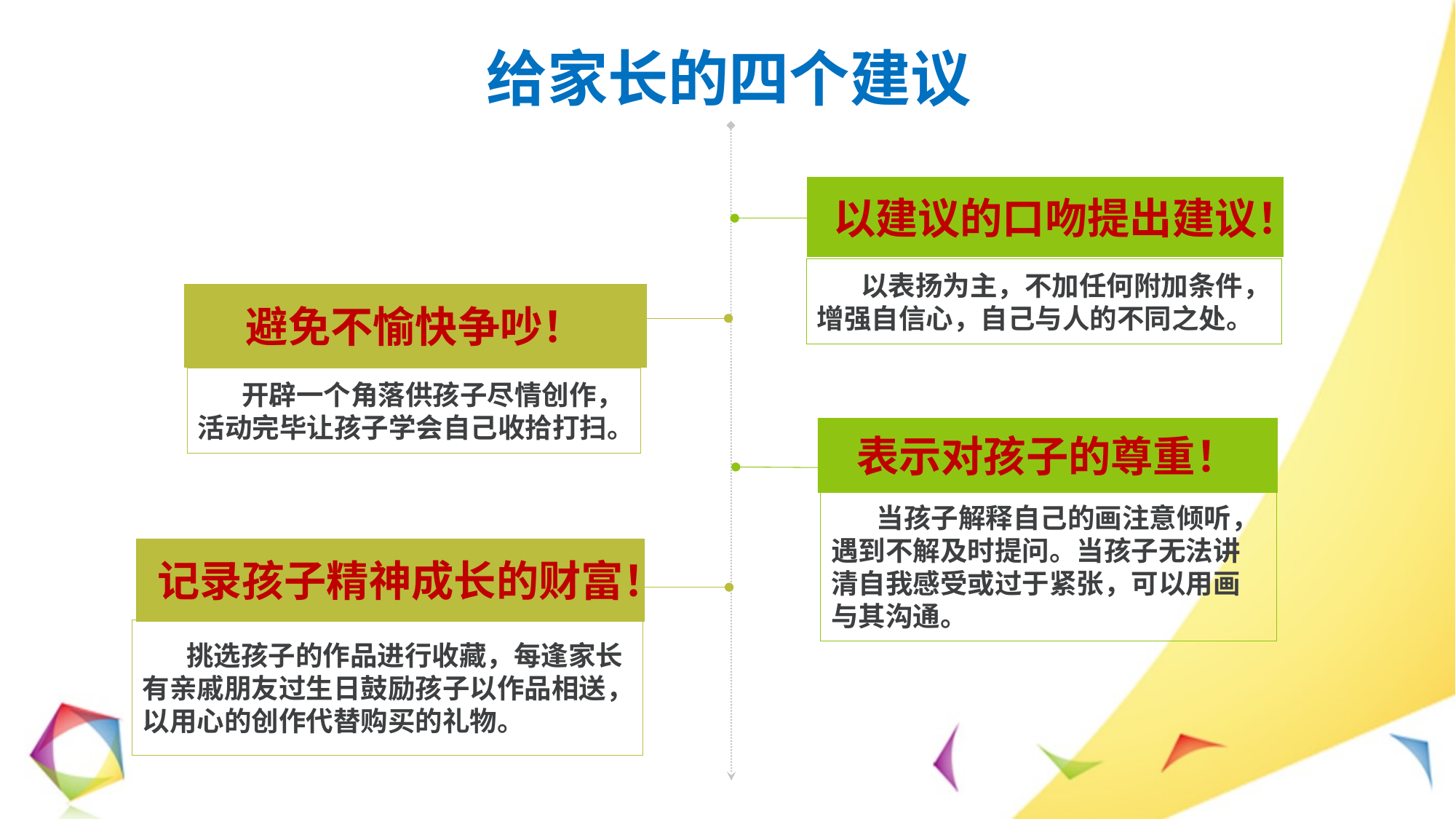

# 给家长的四个建议
以建议的口吻提出建议！
       以表扬为主，不加任何附加条件，增强自信心，自己与人的不同之处。
避免不愉快争吵！
       开辟一个角落供孩子尽情创作，活动完毕让孩子学会自己收拾打扫。
表示对孩子的尊重！
       当孩子解释自己的画注意倾听，遇到不解及时提问。当孩子无法讲清自我感受或过于紧张，可以用画与其沟通。
记录孩子精神成长的财富！
       挑选孩子的作品进行收藏，每逢家长有亲戚朋友过生日鼓励孩子以作品相送，以用心的创作代替购买的礼物。